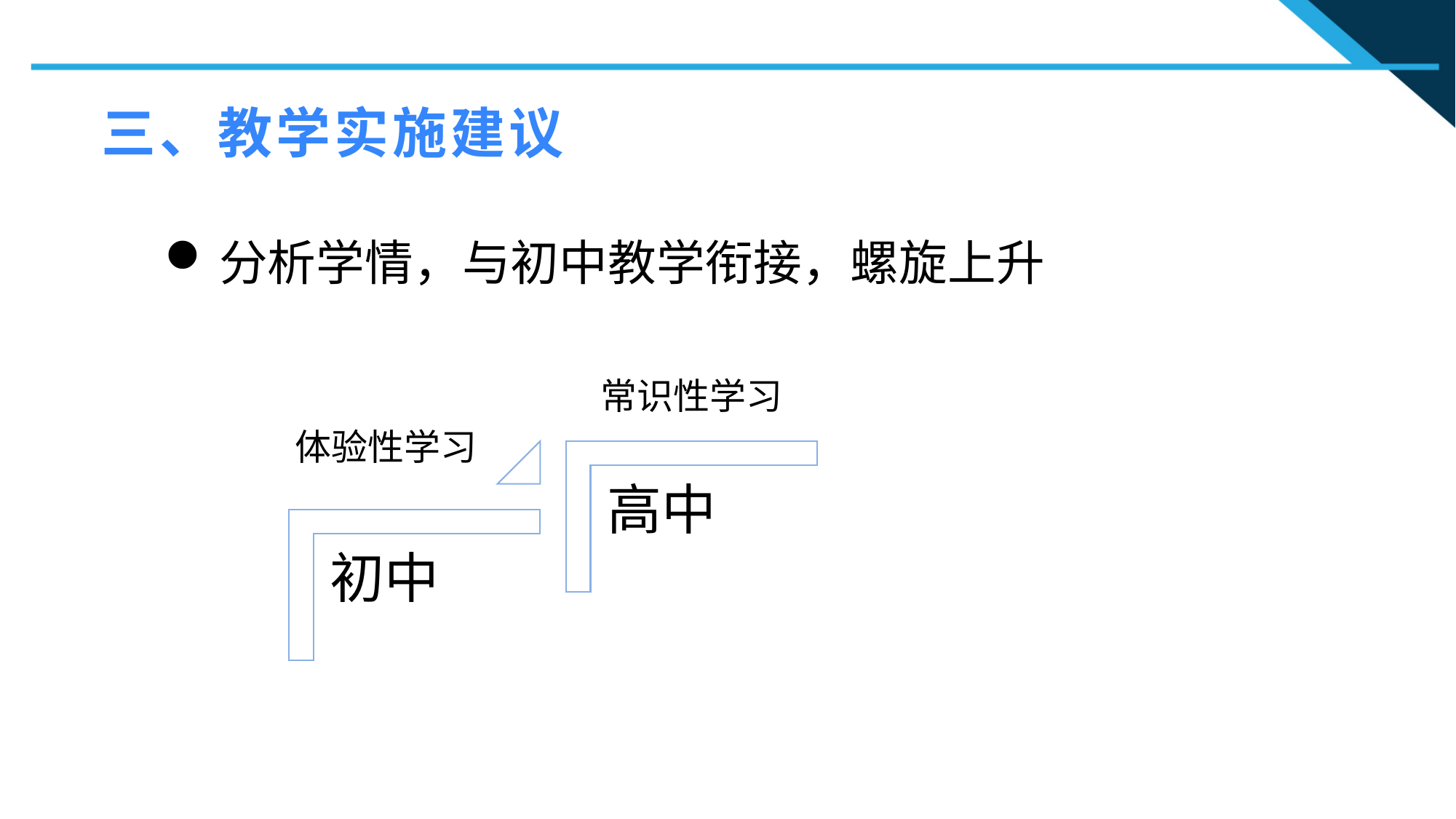

三、教学实施建议
分析学情，与初中教学衔接，螺旋上升
1
常识性学习
2
体验性学习

初中
高中
2
n